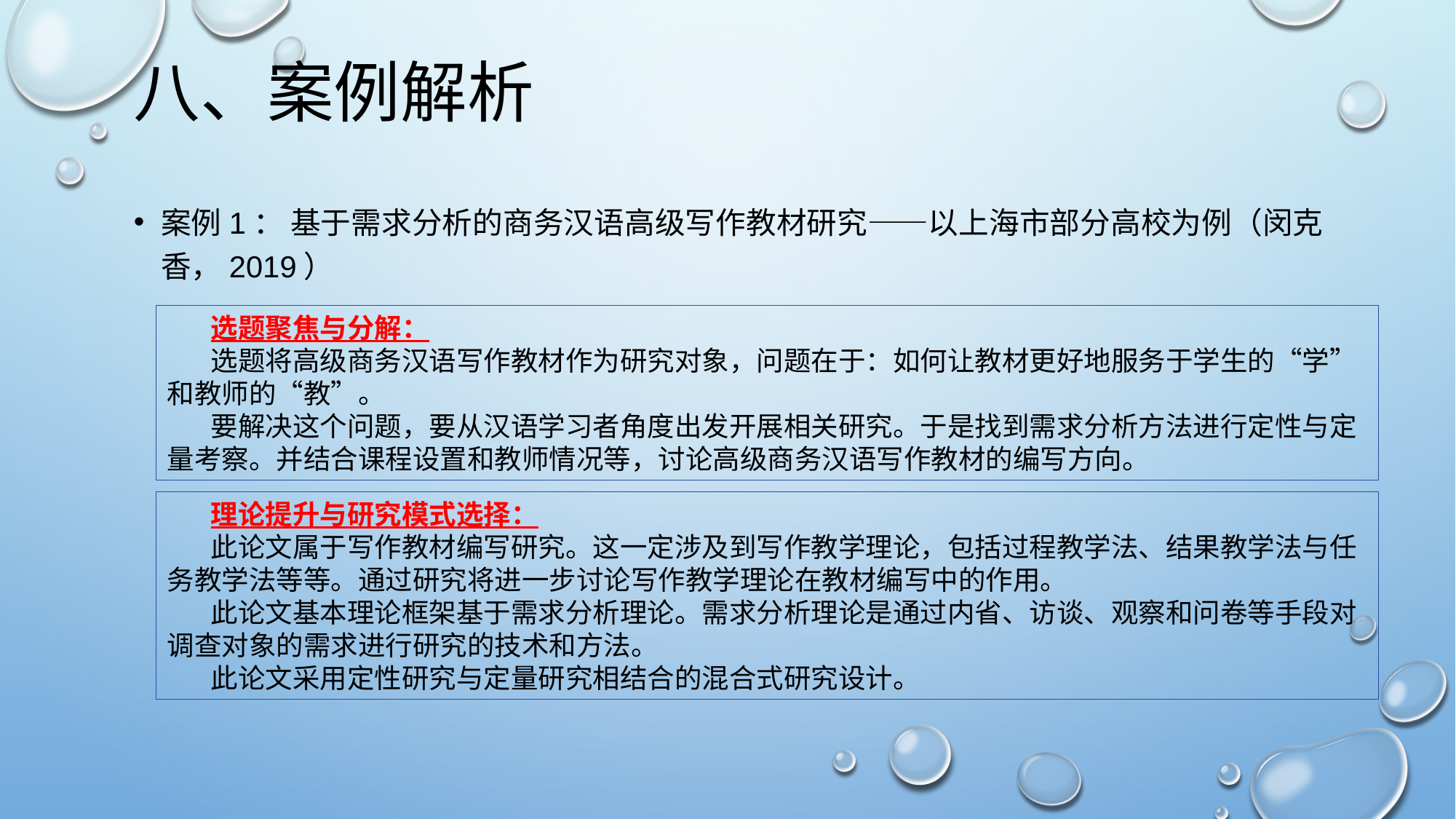

# 八、案例解析
案例1： 基于需求分析的商务汉语高级写作教材研究——以上海市部分高校为例（闵克香，2019）
      选题聚焦与分解：
      选题将高级商务汉语写作教材作为研究对象，问题在于：如何让教材更好地服务于学生的“学”和教师的“教”。
      要解决这个问题，要从汉语学习者角度出发开展相关研究。于是找到需求分析方法进行定性与定量考察。并结合课程设置和教师情况等，讨论高级商务汉语写作教材的编写方向。
      理论提升与研究模式选择：
      此论文属于写作教材编写研究。这一定涉及到写作教学理论，包括过程教学法、结果教学法与任务教学法等等。通过研究将进一步讨论写作教学理论在教材编写中的作用。
      此论文基本理论框架基于需求分析理论。需求分析理论是通过内省、访谈、观察和问卷等手段对调查对象的需求进行研究的技术和方法。
      此论文采用定性研究与定量研究相结合的混合式研究设计。